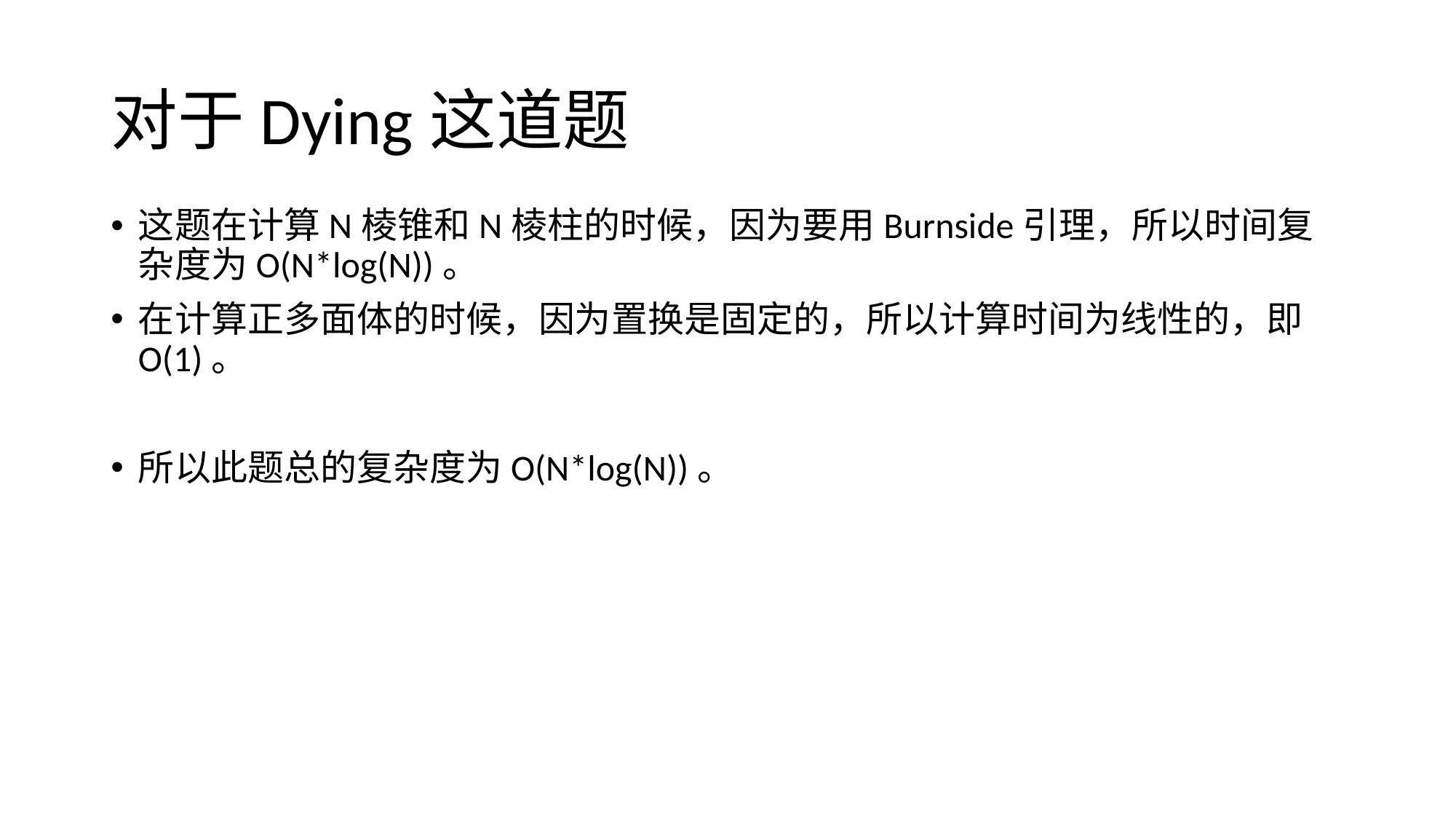

# 对于Dying这道题
这题在计算N棱锥和N棱柱的时候，因为要用Burnside引理，所以时间复杂度为O(N*log(N))。
在计算正多面体的时候，因为置换是固定的，所以计算时间为线性的，即O(1)。

所以此题总的复杂度为O(N*log(N))。